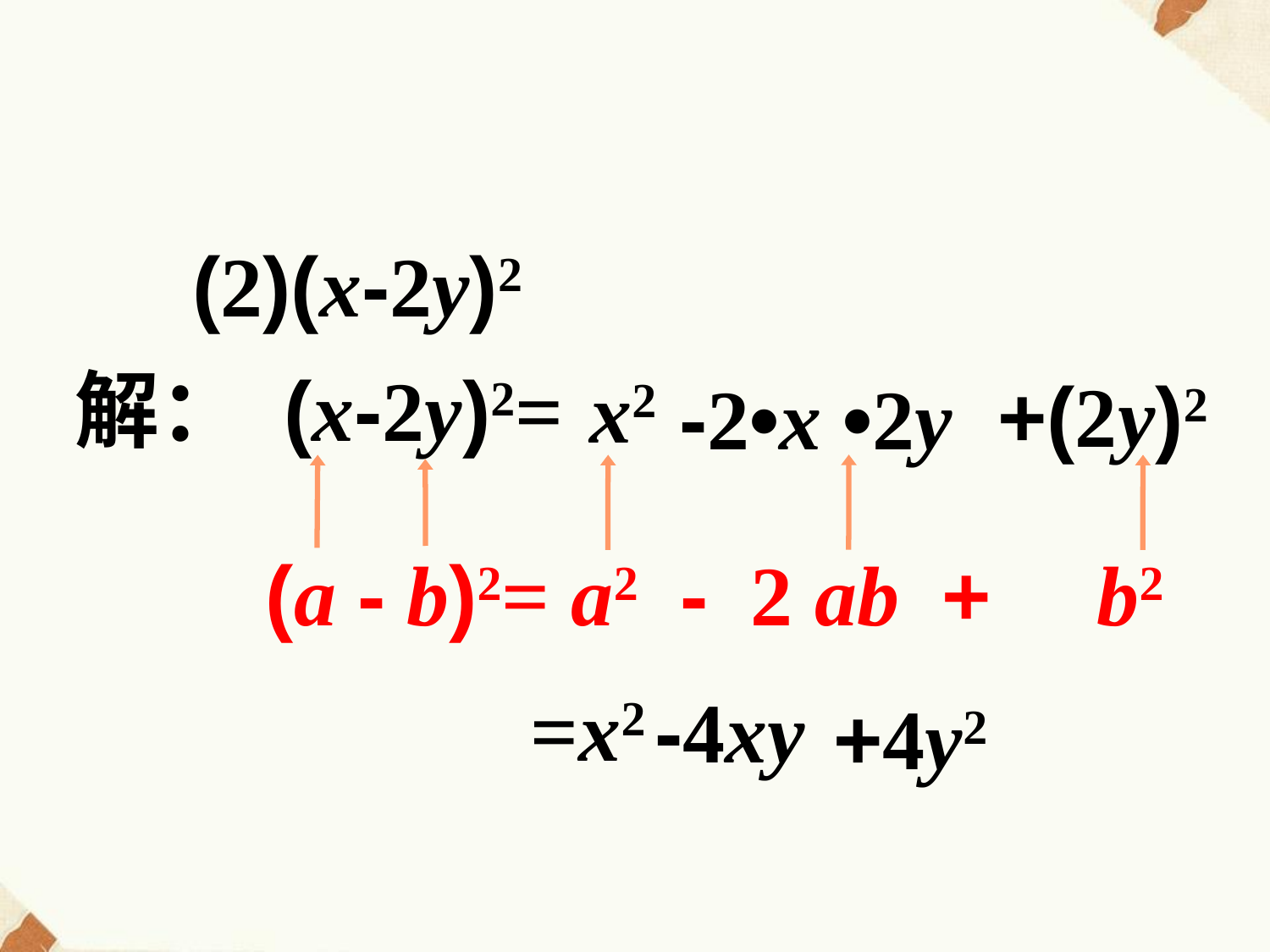

(2)(x-2y)2
解： (x-2y)2=
x2
+(2y)2
-2•x •2y

(a - b)2= a2  -  2 ab  +     b2
=x2
-4xy
+4y2